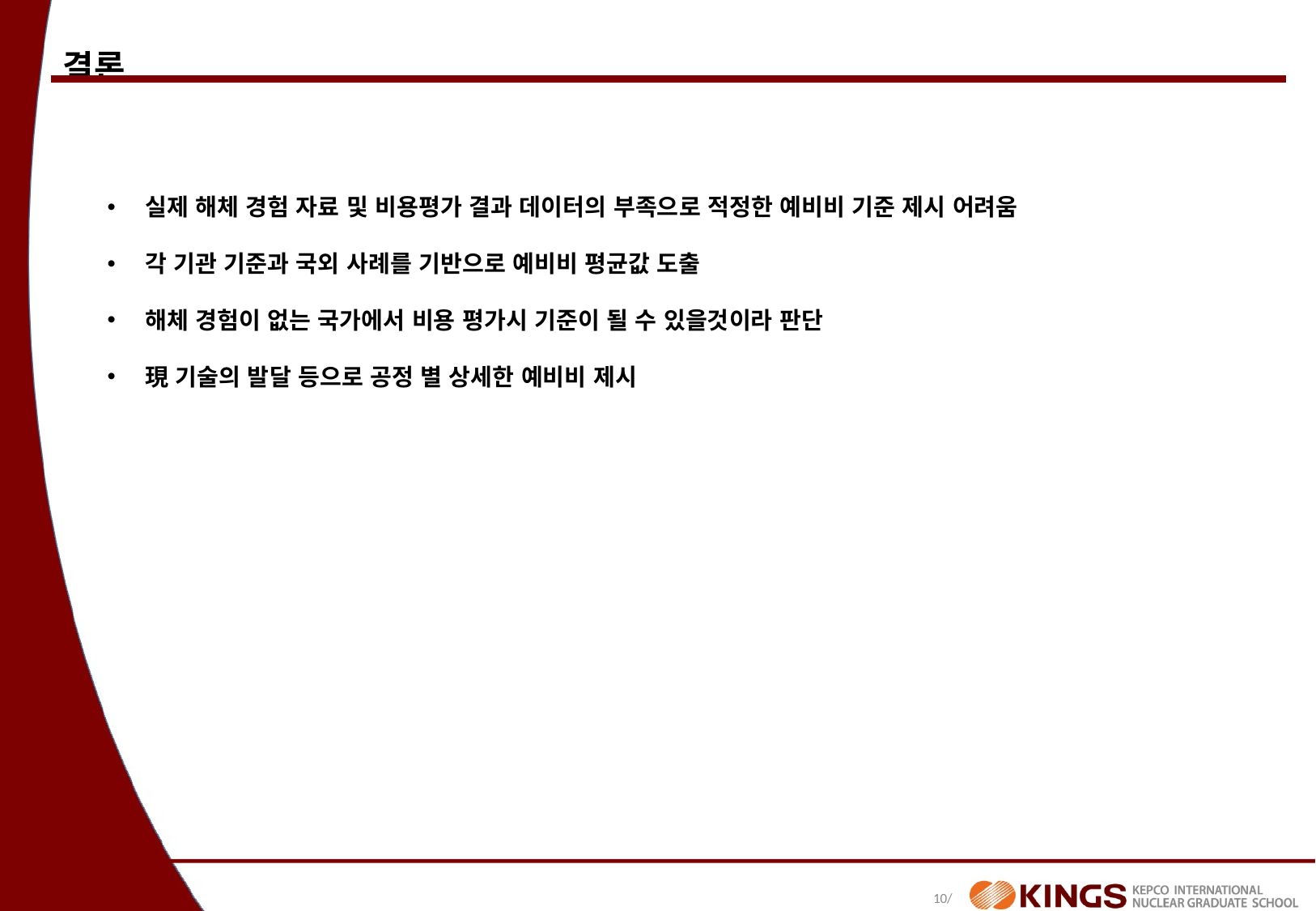

결론
실제 해체 경험 자료 및 비용평가 결과 데이터의 부족으로 적정한 예비비 기준 제시 어려움
각 기관 기준과 국외 사례를 기반으로 예비비 평균값 도출
해체 경험이 없는 국가에서 비용 평가시 기준이 될 수 있을것이라 판단
現 기술의 발달 등으로 공정 별 상세한 예비비 제시